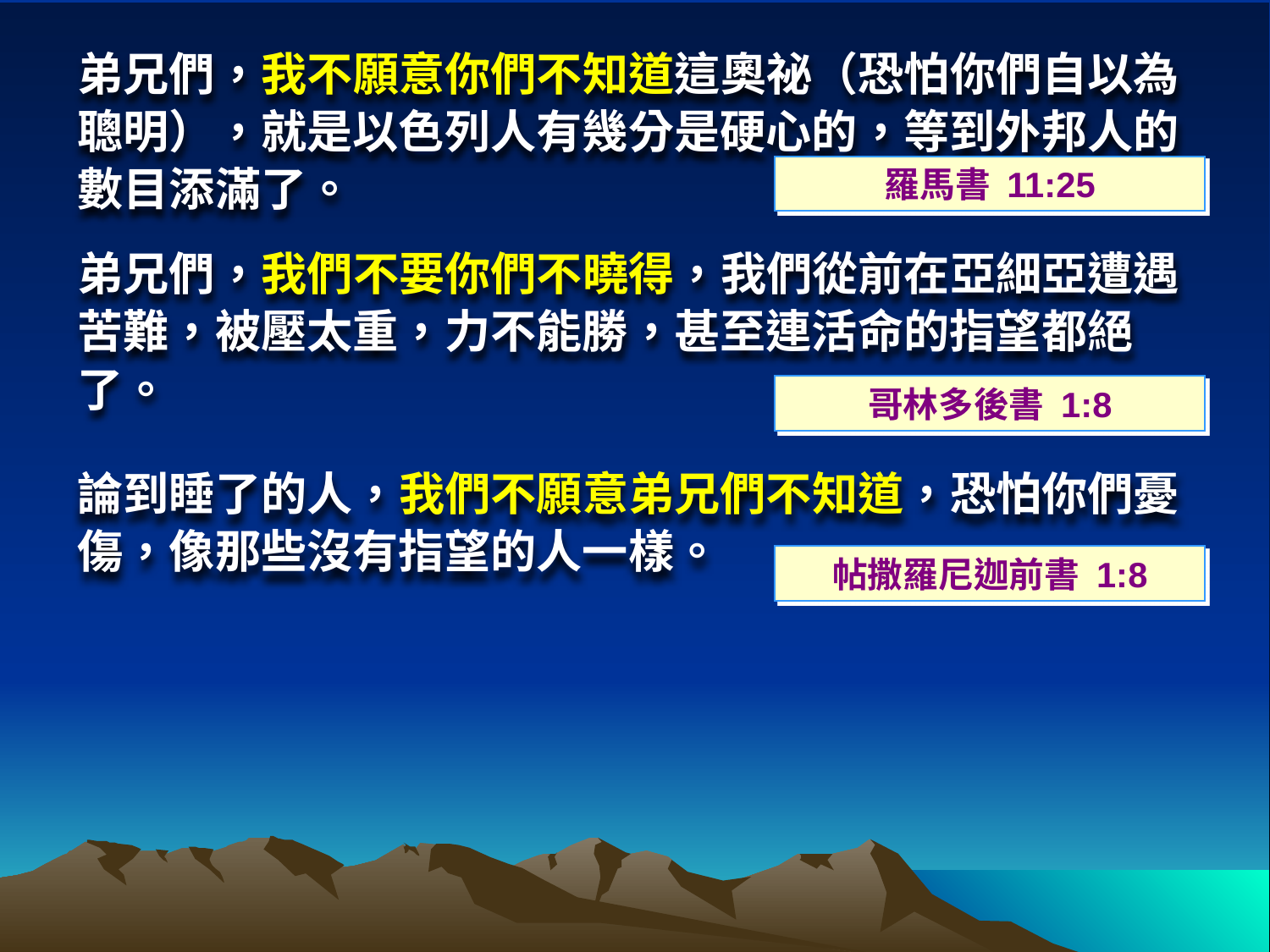

弟兄們，我不願意你們不知道這奧祕（恐怕你們自以為聰明），就是以色列人有幾分是硬心的，等到外邦人的數目添滿了。
羅馬書 11:25
弟兄們，我們不要你們不曉得，我們從前在亞細亞遭遇苦難，被壓太重，力不能勝，甚至連活命的指望都絕了。
哥林多後書 1:8
論到睡了的人，我們不願意弟兄們不知道，恐怕你們憂傷，像那些沒有指望的人一樣。
帖撒羅尼迦前書 1:8